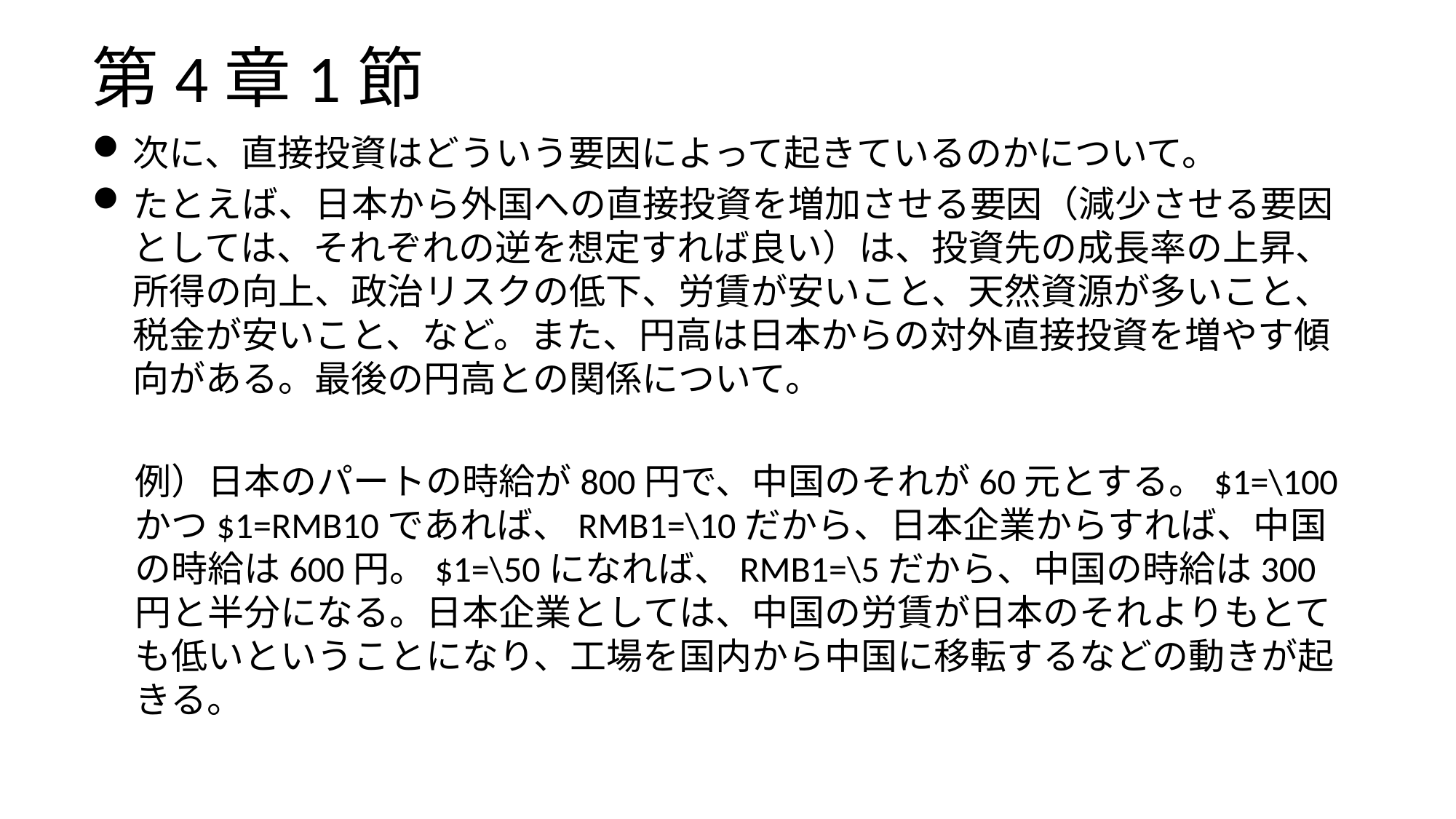

# 第4章1節
次に、直接投資はどういう要因によって起きているのかについて。
たとえば、日本から外国への直接投資を増加させる要因（減少させる要因としては、それぞれの逆を想定すれば良い）は、投資先の成長率の上昇、所得の向上、政治リスクの低下、労賃が安いこと、天然資源が多いこと、税金が安いこと、など。また、円高は日本からの対外直接投資を増やす傾向がある。最後の円高との関係について。

例）日本のパートの時給が800円で、中国のそれが60元とする。$1=\100かつ$1=RMB10であれば、RMB1=\10だから、日本企業からすれば、中国の時給は600円。$1=\50になれば、RMB1=\5だから、中国の時給は300円と半分になる。日本企業としては、中国の労賃が日本のそれよりもとても低いということになり、工場を国内から中国に移転するなどの動きが起きる。